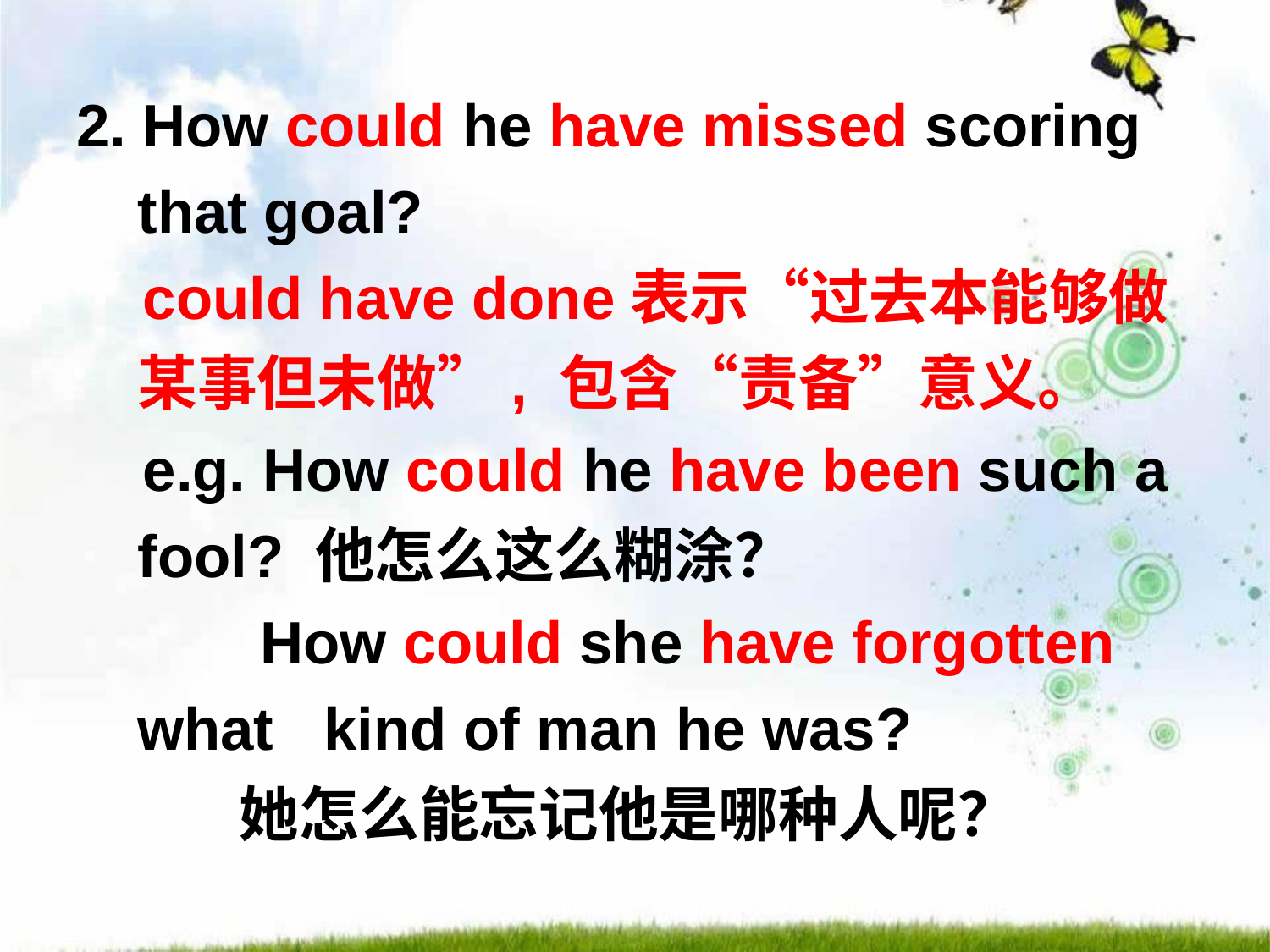

2. How could he have missed scoring that goal?
    could have done表示“过去本能够做某事但未做”, 包含“责备”意义。
    e.g. How could he have been such a fool? 他怎么这么糊涂？
           How could she have forgotten what   kind of man he was?
           她怎么能忘记他是哪种人呢？